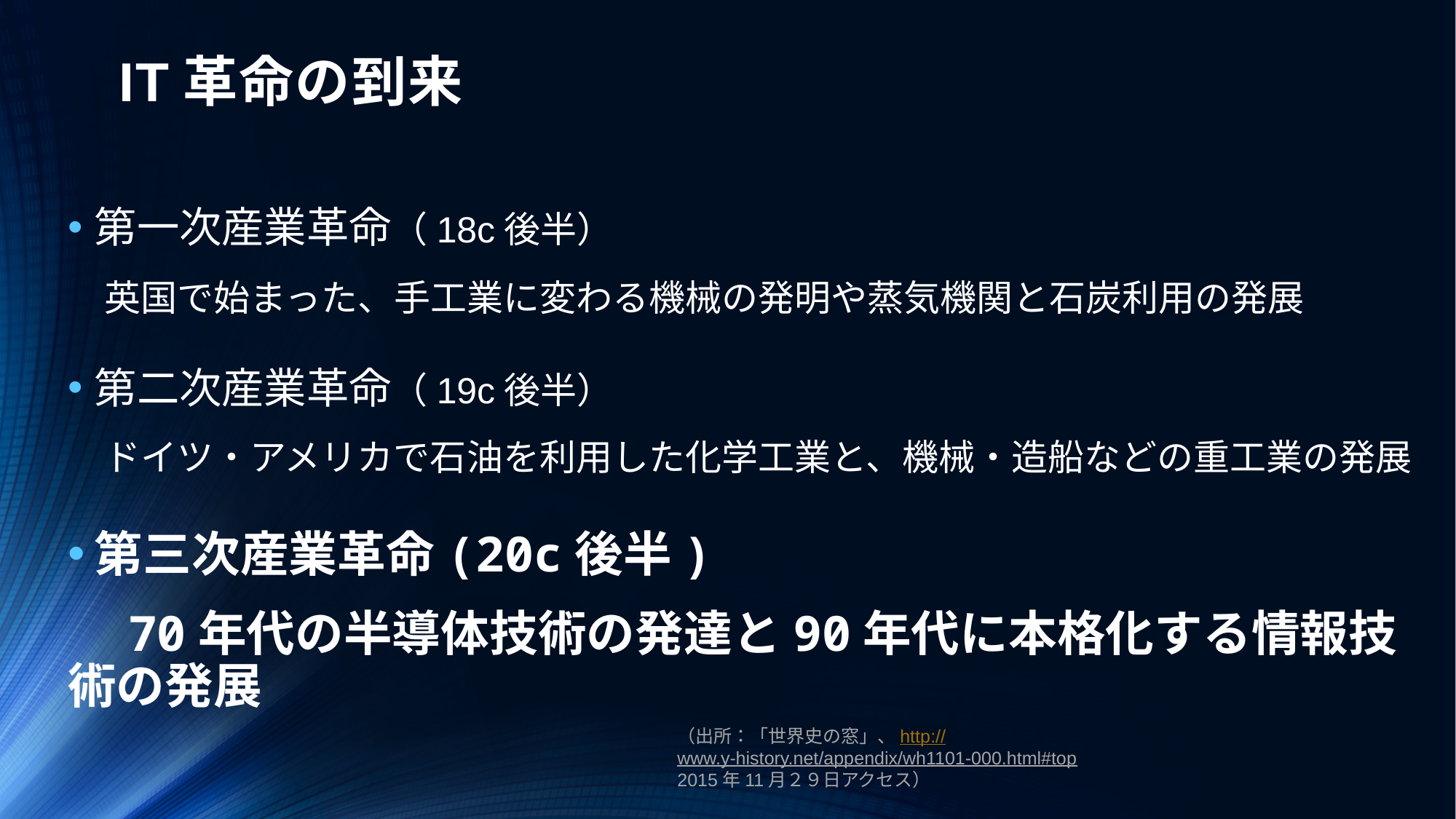

# IT革命の到来
第一次産業革命（18c後半）
　英国で始まった、手工業に変わる機械の発明や蒸気機関と石炭利用の発展
第二次産業革命（19c後半）
　ドイツ・アメリカで石油を利用した化学工業と、機械・造船などの重工業の発展
第三次産業革命(20c後半)
　70年代の半導体技術の発達と90年代に本格化する情報技術の発展

（出所：「世界史の窓」、http://www.y-history.net/appendix/wh1101-000.html#top
2015年11月２９日アクセス）